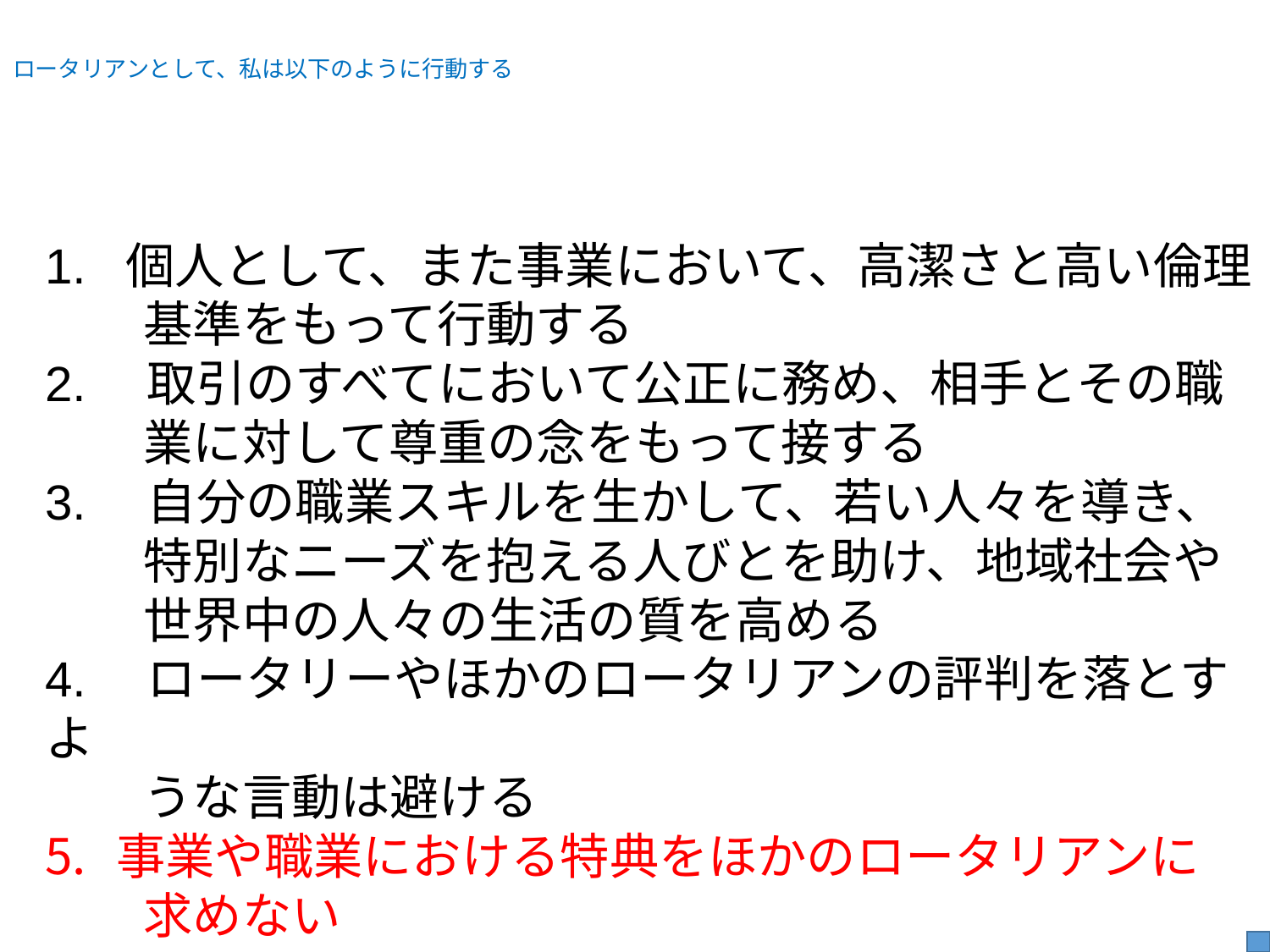

# ロータリアンとして、私は以下のように行動する
1.  個人として、また事業において、高潔さと高い倫理
　　基準をもって行動する
2.　取引のすべてにおいて公正に務め、相手とその職
　　業に対して尊重の念をもって接する
3.　自分の職業スキルを生かして、若い人々を導き、
　　特別なニーズを抱える人びとを助け、地域社会や
　　世界中の人々の生活の質を高める
4.　ロータリーやほかのロータリアンの評判を落とすよ
　　うな言動は避ける
事業や職業における特典をほかのロータリアンに
　　求めない